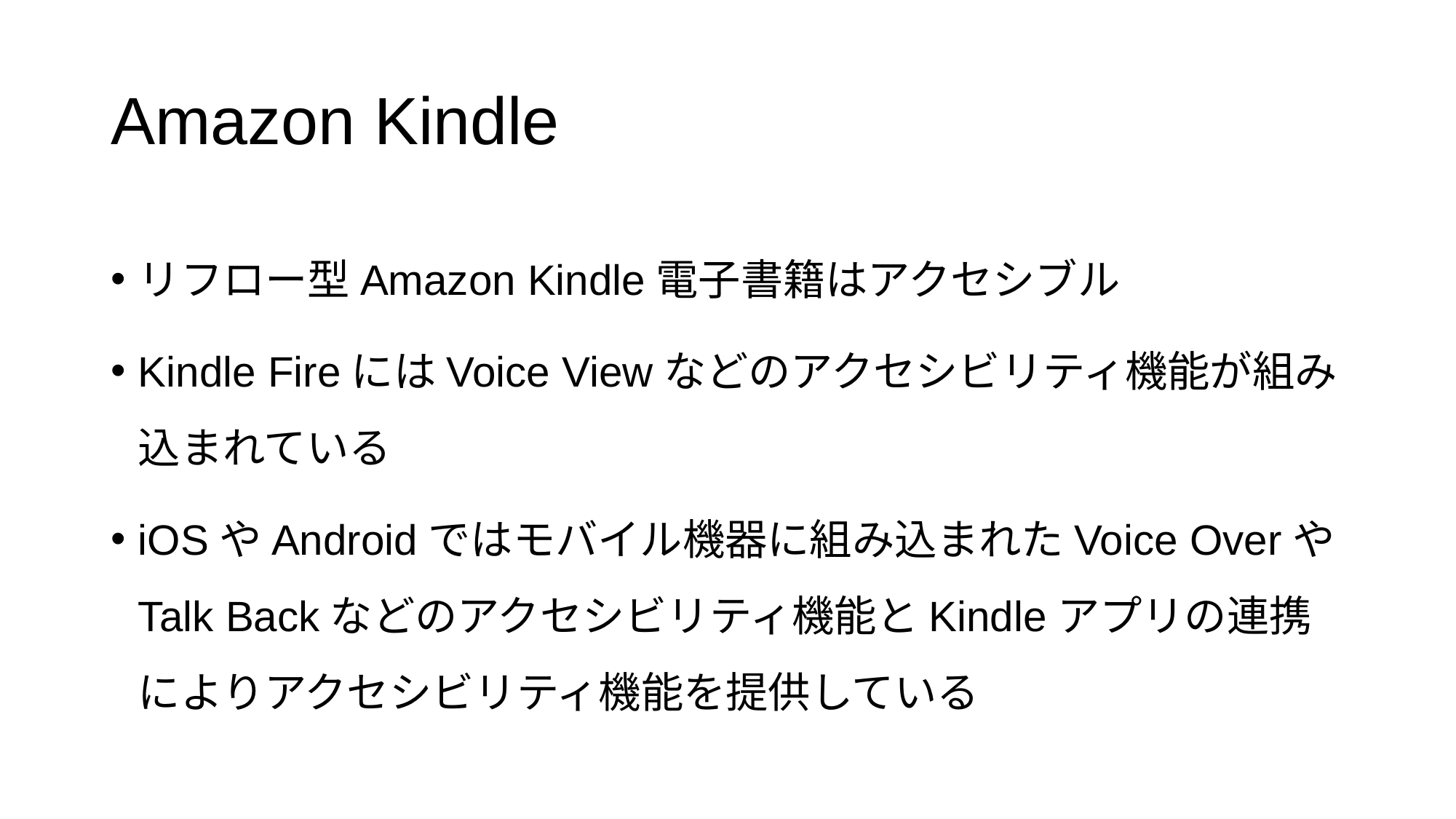

# Amazon Kindle
リフロー型Amazon Kindle電子書籍はアクセシブル
Kindle FireにはVoice Viewなどのアクセシビリティ機能が組み込まれている
iOSやAndroidではモバイル機器に組み込まれたVoice OverやTalk Backなどのアクセシビリティ機能とKindleアプリの連携によりアクセシビリティ機能を提供している